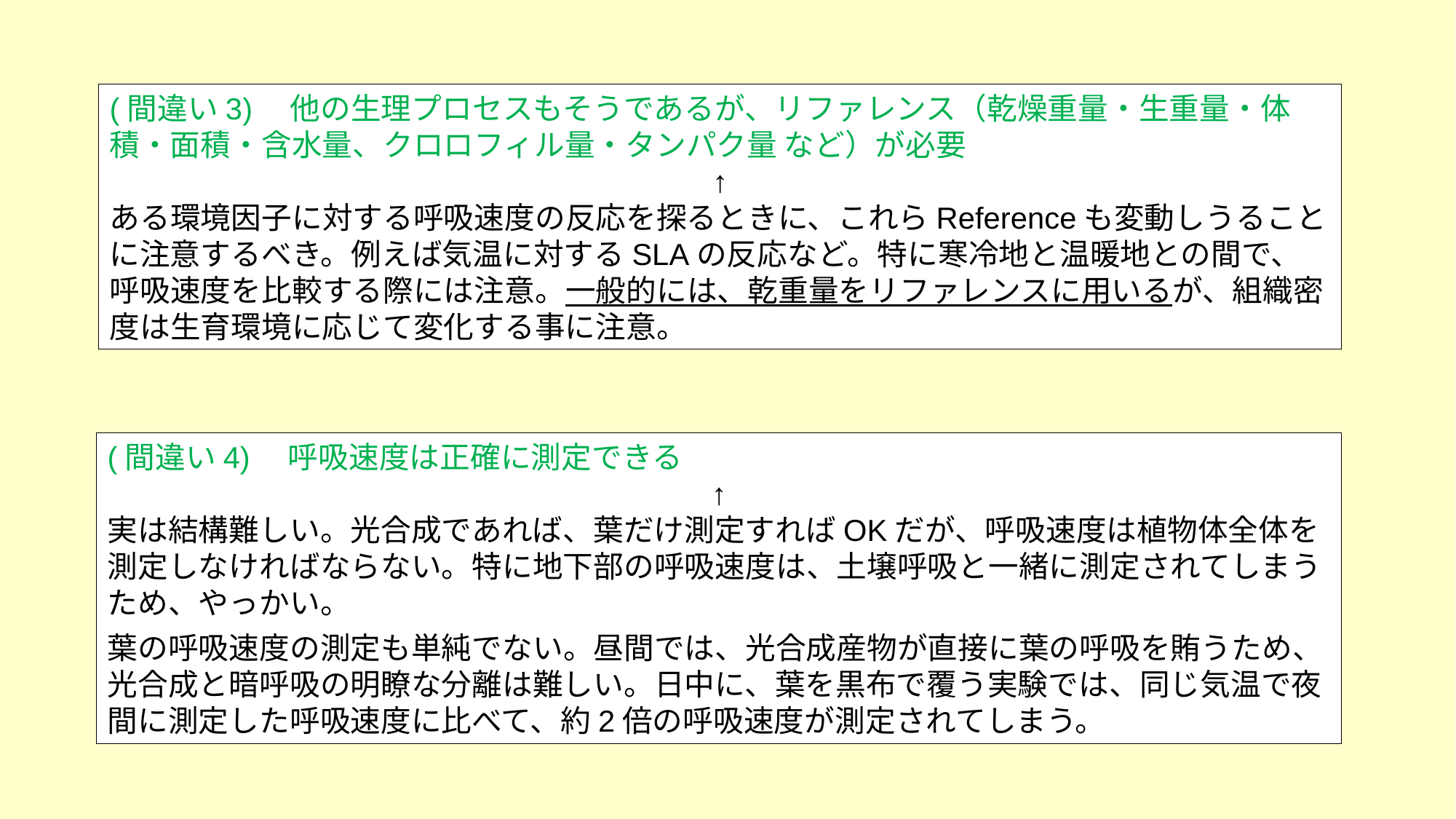

(間違い3)　他の生理プロセスもそうであるが、リファレンス（乾燥重量・生重量・体積・面積・含水量、クロロフィル量・タンパク量 など）が必要
↑
ある環境因子に対する呼吸速度の反応を探るときに、これらReferenceも変動しうることに注意するべき。例えば気温に対するSLAの反応など。特に寒冷地と温暖地との間で、呼吸速度を比較する際には注意。一般的には、乾重量をリファレンスに用いるが、組織密度は生育環境に応じて変化する事に注意。
(間違い4)　呼吸速度は正確に測定できる
↑
実は結構難しい。光合成であれば、葉だけ測定すればOKだが、呼吸速度は植物体全体を測定しなければならない。特に地下部の呼吸速度は、土壌呼吸と一緒に測定されてしまうため、やっかい。
葉の呼吸速度の測定も単純でない。昼間では、光合成産物が直接に葉の呼吸を賄うため、光合成と暗呼吸の明瞭な分離は難しい。日中に、葉を黒布で覆う実験では、同じ気温で夜間に測定した呼吸速度に比べて、約2倍の呼吸速度が測定されてしまう。